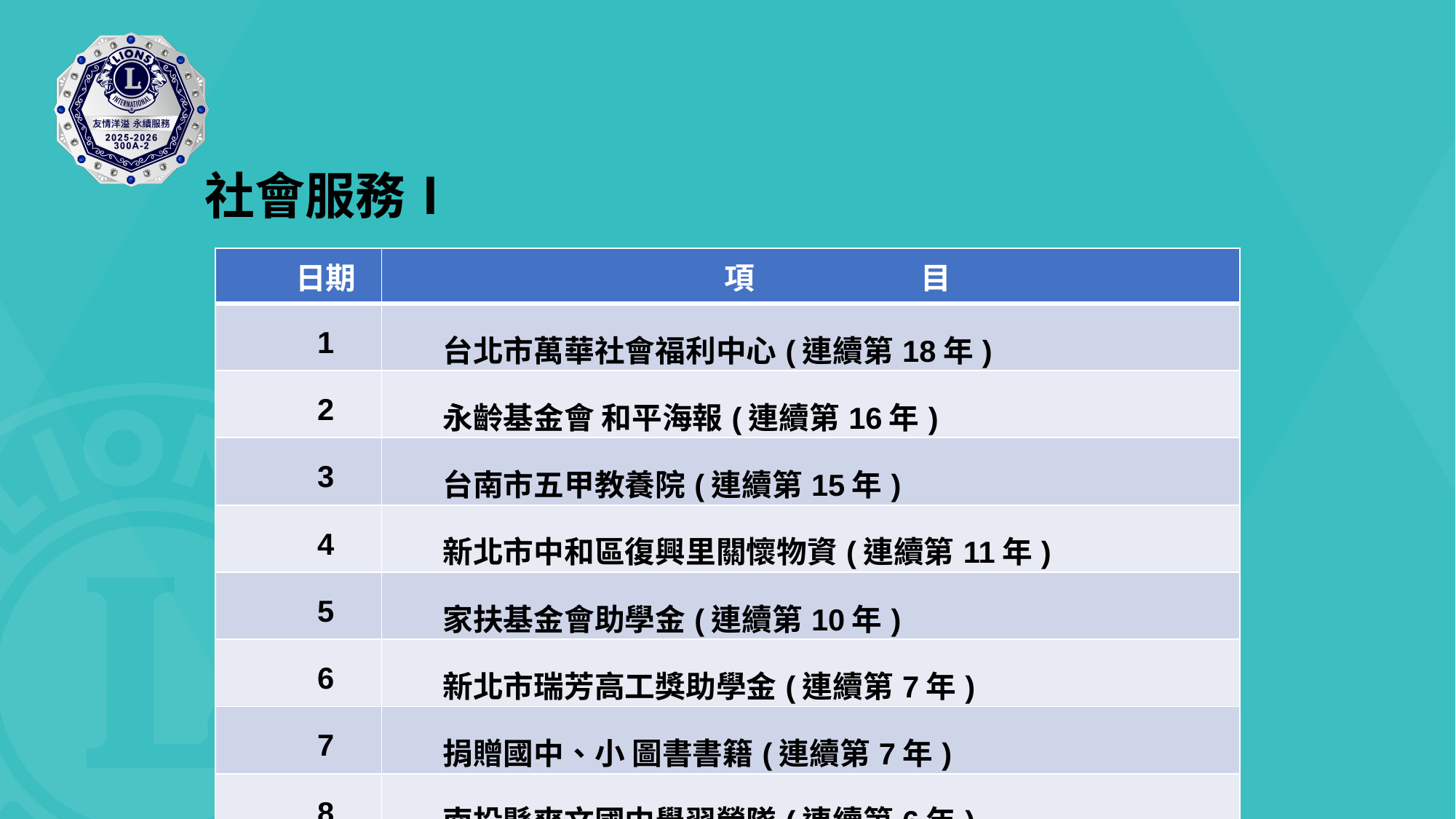

社會服務Ⅰ
| 日期 | 項 目 |
| --- | --- |
| 1 | 台北市萬華社會福利中心(連續第18年) |
| 2 | 永齡基金會 和平海報(連續第16年) |
| 3 | 台南市五甲教養院(連續第15年) |
| 4 | 新北市中和區復興里關懷物資(連續第11年) |
| 5 | 家扶基金會助學金(連續第10年) |
| 6 | 新北市瑞芳高工獎助學金(連續第7年) |
| 7 | 捐贈國中、小 圖書書籍(連續第7年) |
| 8 | 南投縣爽文國中學習營隊(連續第6年) |